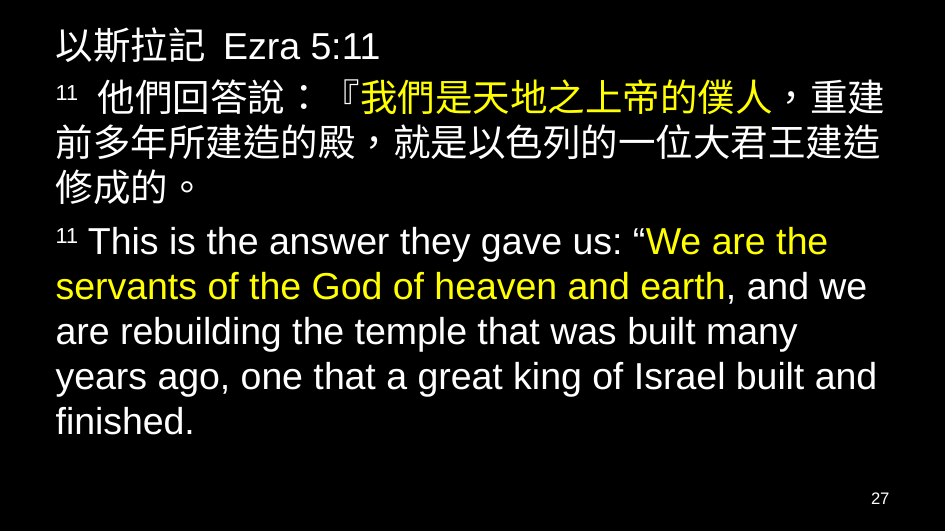

以斯拉記 Ezra 5:11
11 他們回答說：『我們是天地之上帝的僕人，重建前多年所建造的殿，就是以色列的一位大君王建造修成的。
11 This is the answer they gave us: “We are the servants of the God of heaven and earth, and we are rebuilding the temple that was built many years ago, one that a great king of Israel built and finished.

27